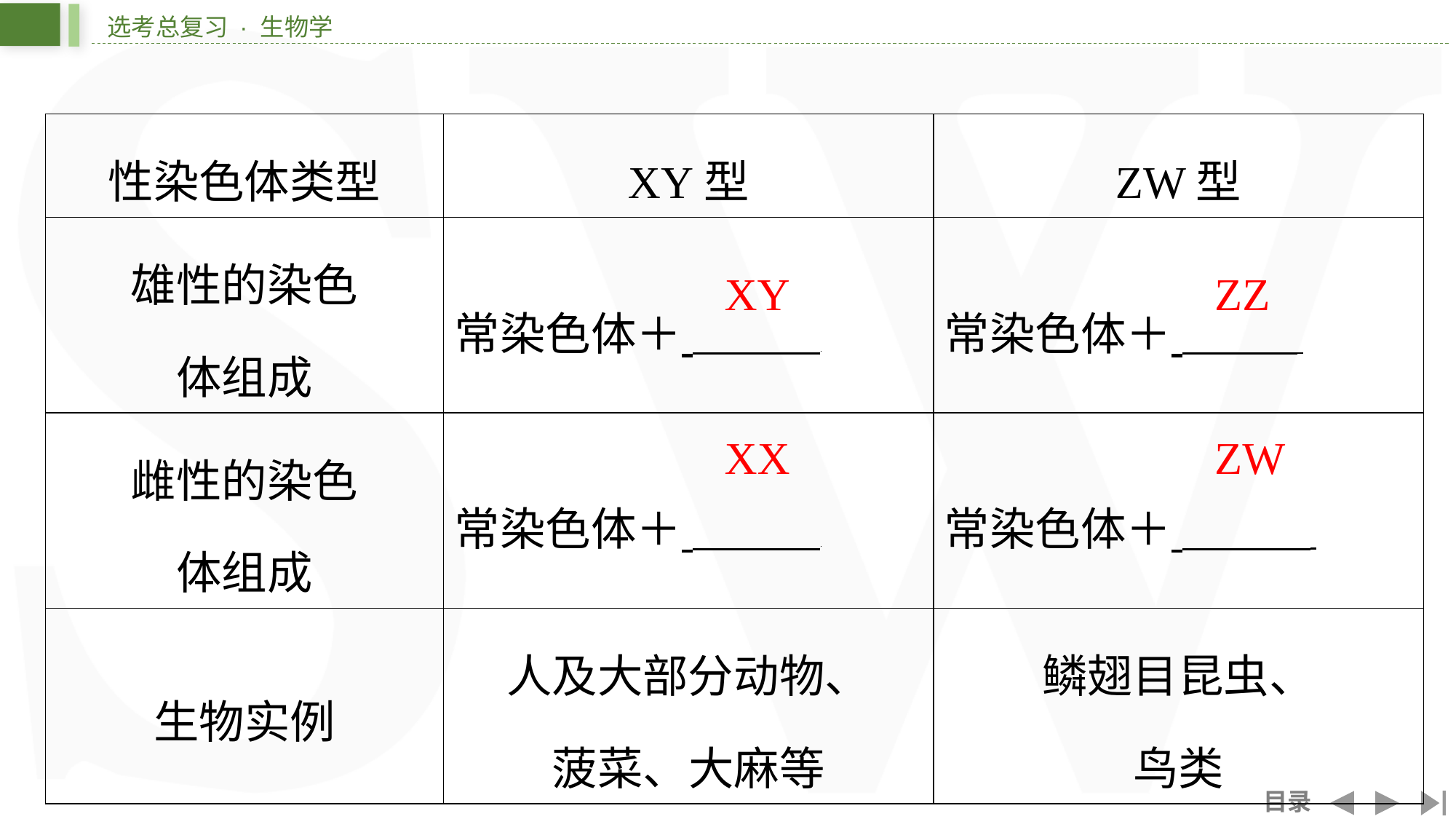

| 性染色体类型 | XY型 | ZW型 |
| --- | --- | --- |
| 雄性的染色 体组成 | 常染色体＋ ⁠ | 常染色体＋ ⁠ |
| 雌性的染色 体组成 | 常染色体＋ ⁠ | 常染色体＋ ⁠ |
| 生物实例 | 人及大部分动物、 菠菜、大麻等 | 鳞翅目昆虫、 鸟类 |
XY
ZZ
XX
ZW